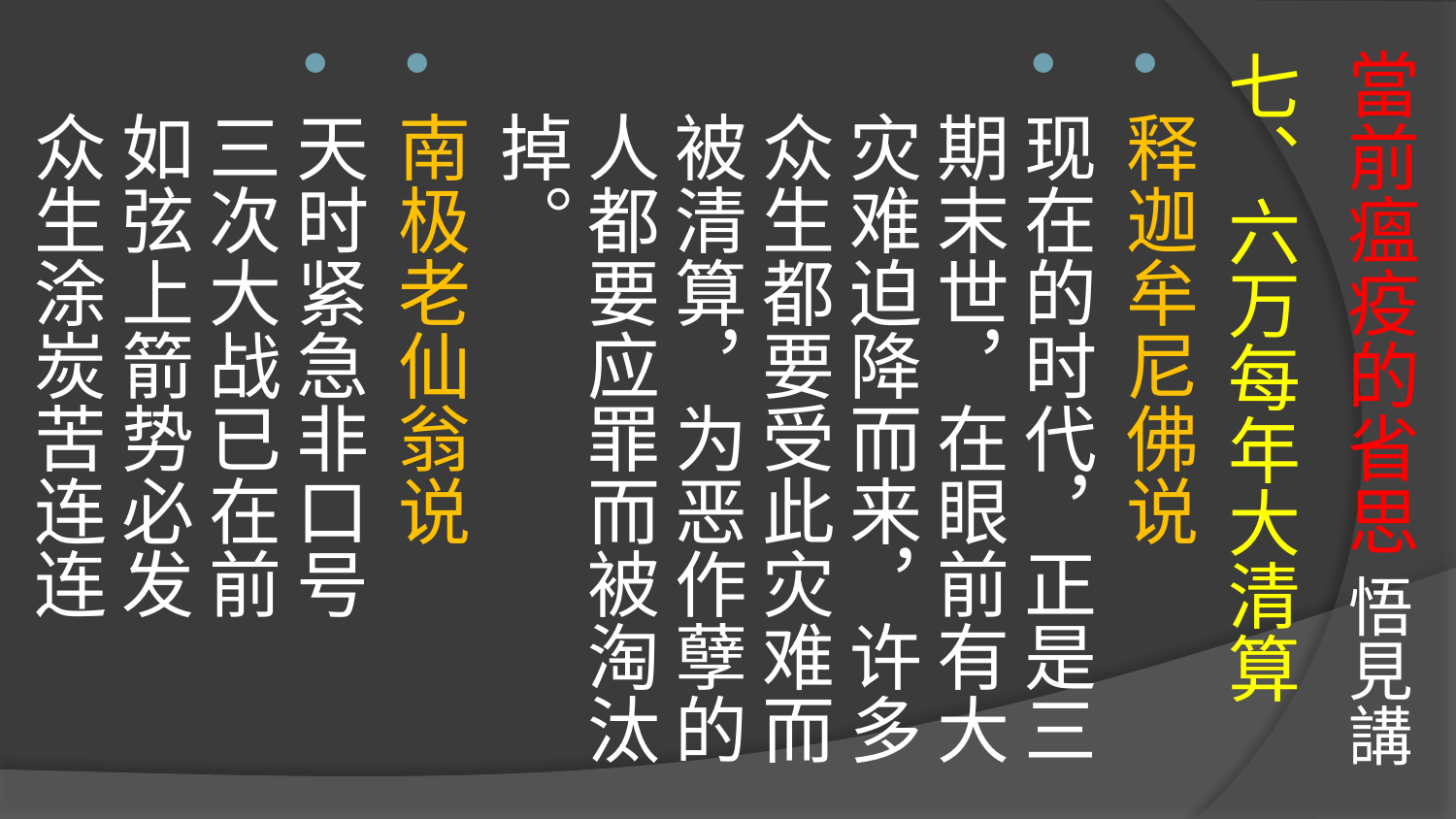

# 當前瘟疫的省思 悟見講
七、六万每年大清算
释迦牟尼佛说
现在的时代，正是三期末世，在眼前有大灾难迫降而来，许多众生都要受此灾难而被清算，为恶作孽的人都要应罪而被淘汰掉。
南极老仙翁说
天时紧急非口号
三次大战已在前
如弦上箭势必发
众生涂炭苦连连